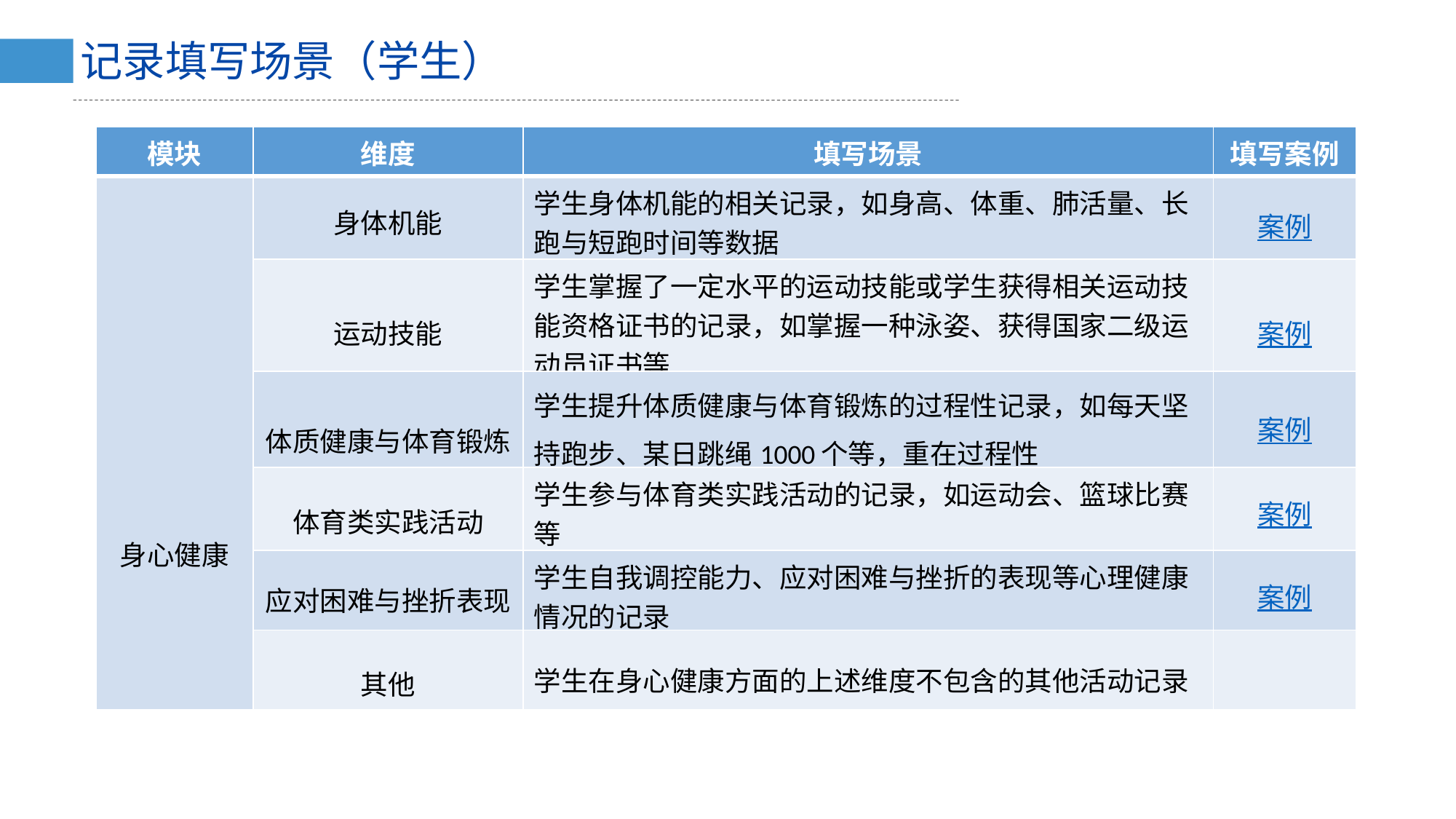

记录填写场景（学生）

| 模块 | 维度 | 填写场景 | 填写案例 |
| --- | --- | --- | --- |
| 身心健康 | 身体机能 | 学生身体机能的相关记录，如身高、体重、肺活量、长跑与短跑时间等数据 | 案例 |
|  | 运动技能 | 学生掌握了一定水平的运动技能或学生获得相关运动技能资格证书的记录，如掌握一种泳姿、获得国家二级运动员证书等 | 案例 |
|  | 体质健康与体育锻炼 | 学生提升体质健康与体育锻炼的过程性记录，如每天坚持跑步、某日跳绳1000个等，重在过程性 | 案例 |
|  | 体育类实践活动 | 学生参与体育类实践活动的记录，如运动会、篮球比赛等 | 案例 |
|  | 应对困难与挫折表现 | 学生自我调控能力、应对困难与挫折的表现等心理健康情况的记录 | 案例 |
|  | 其他 | 学生在身心健康方面的上述维度不包含的其他活动记录 |  |